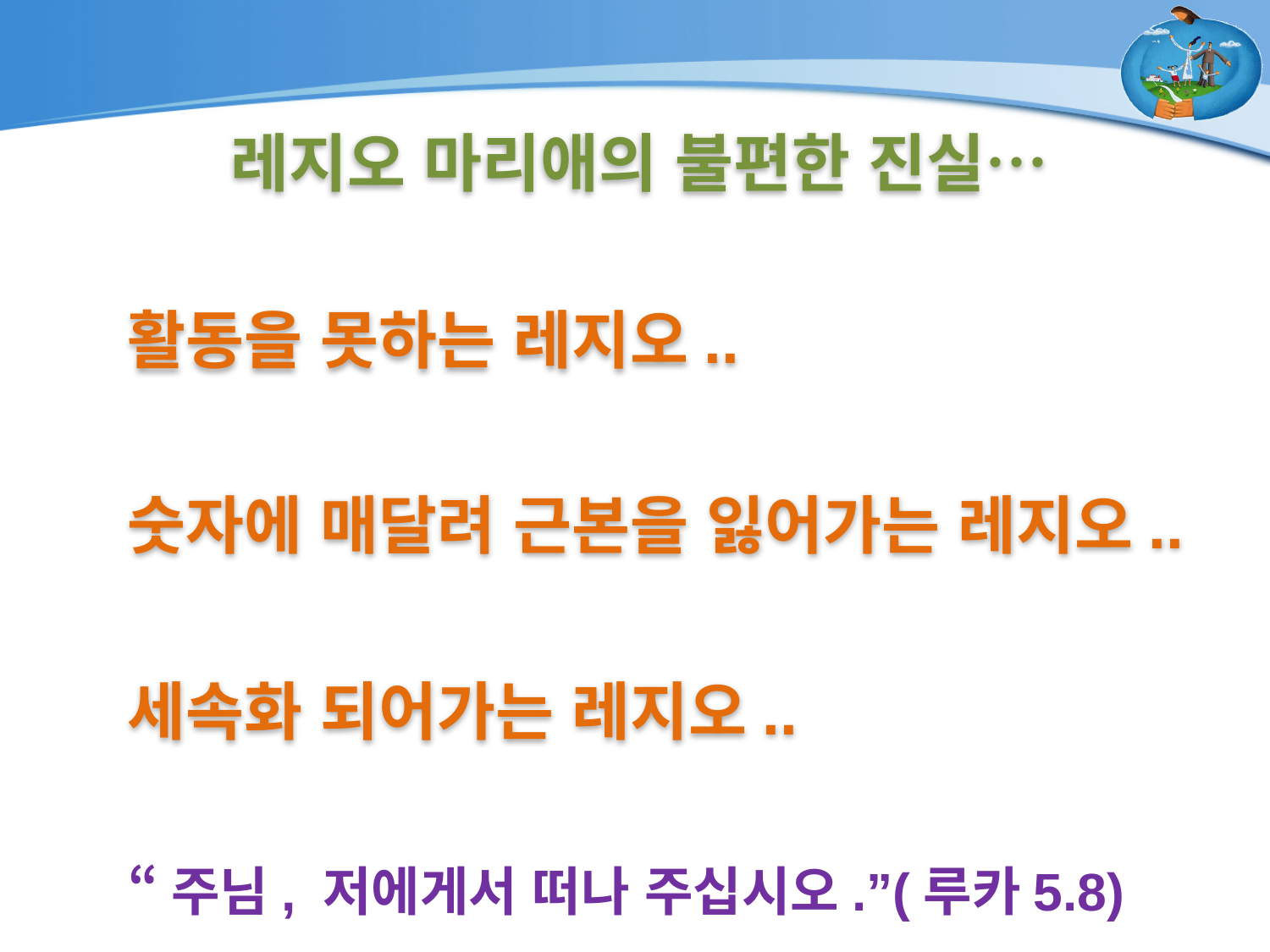

레지오 마리애의 불편한 진실…
활동을 못하는 레지오..
숫자에 매달려 근본을 잃어가는 레지오..
세속화 되어가는 레지오..
“주님, 저에게서 떠나 주십시오.”(루카5.8)